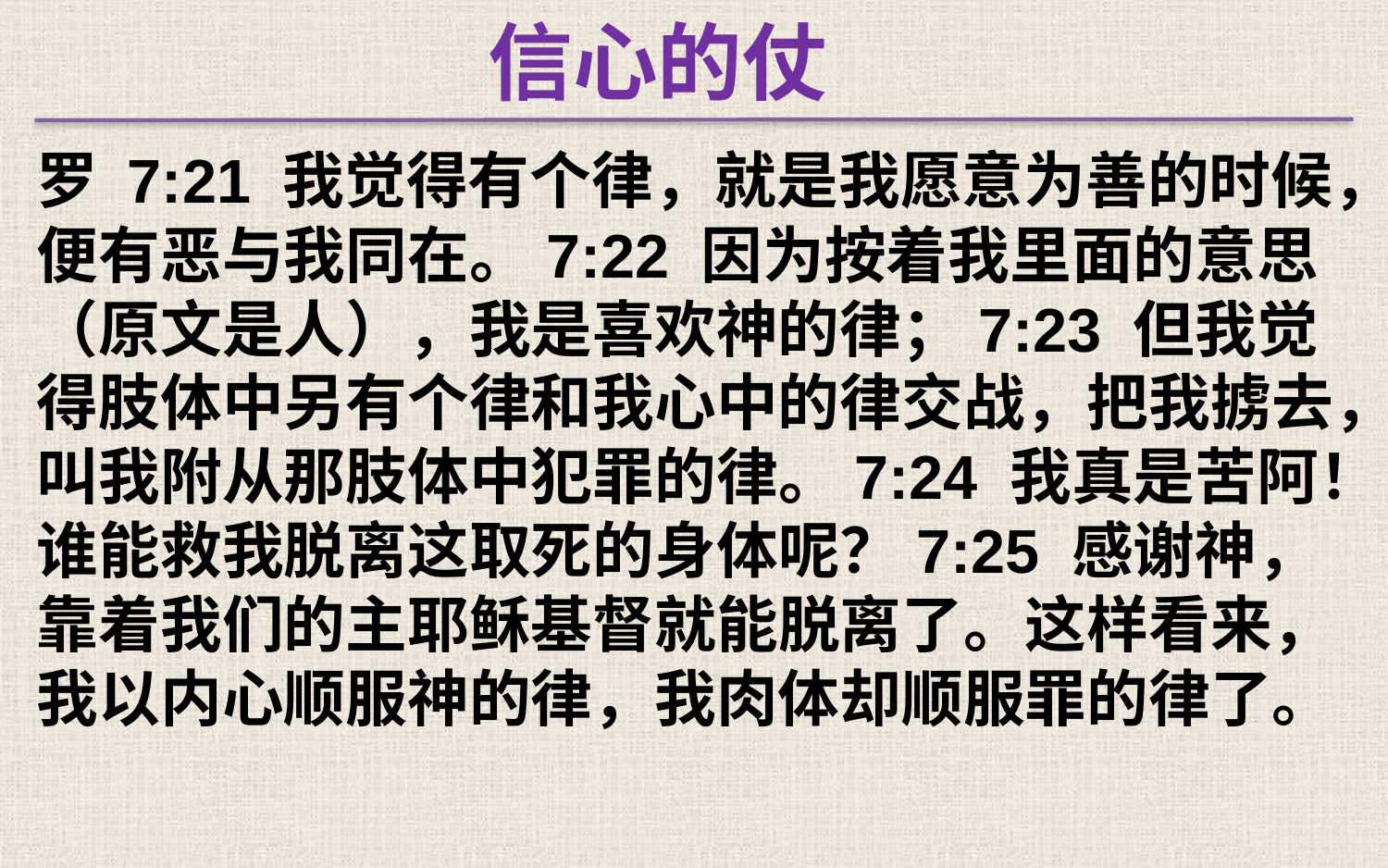

信心的仗
罗 7:21 我觉得有个律，就是我愿意为善的时候，便有恶与我同在。7:22 因为按着我里面的意思（原文是人），我是喜欢神的律；7:23 但我觉得肢体中另有个律和我心中的律交战，把我掳去，叫我附从那肢体中犯罪的律。7:24 我真是苦阿！谁能救我脱离这取死的身体呢？7:25 感谢神，靠着我们的主耶稣基督就能脱离了。这样看来，我以内心顺服神的律，我肉体却顺服罪的律了。